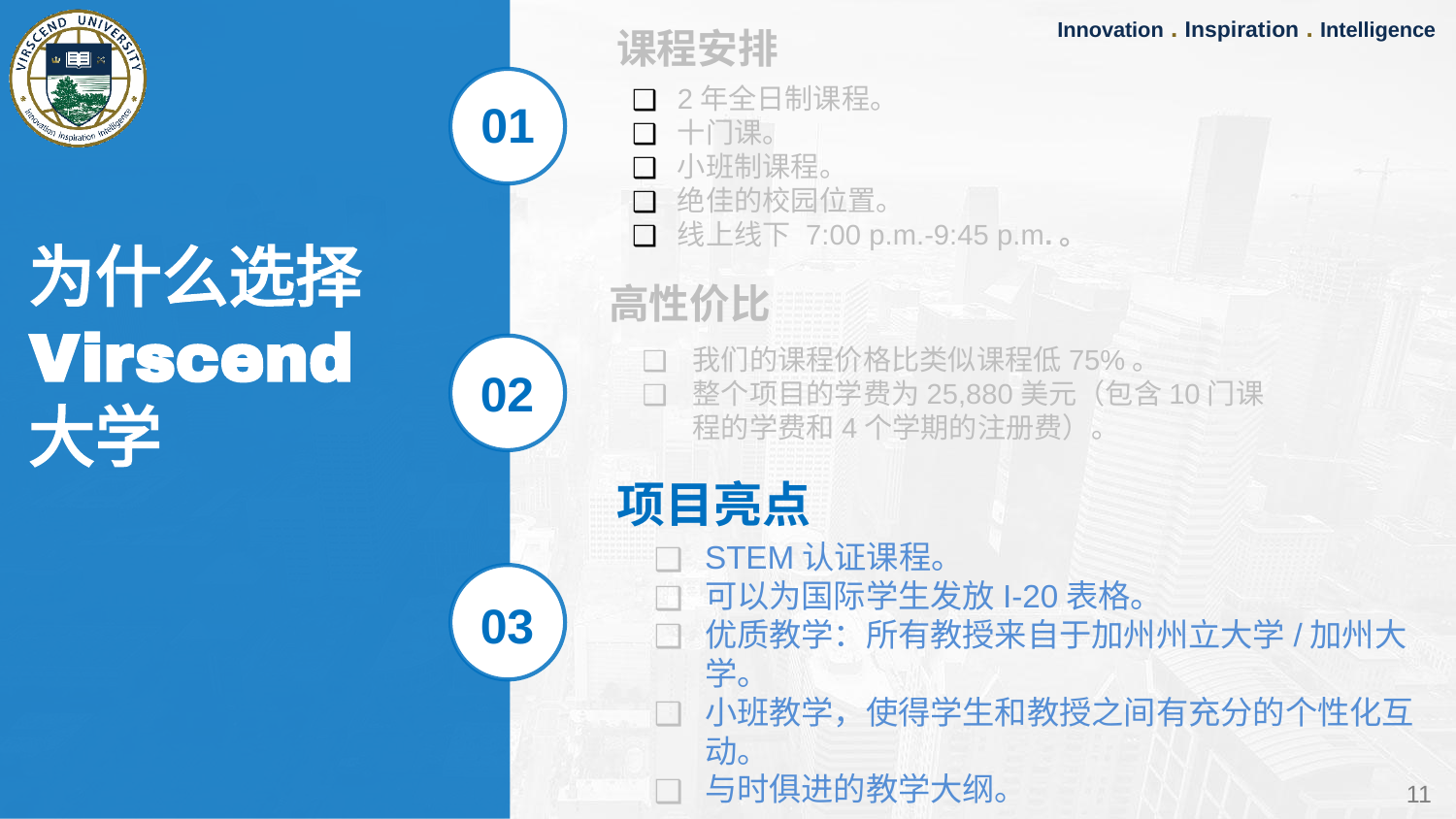

课程安排
2年全日制课程。
十门课。
小班制课程。
绝佳的校园位置。
线上线下 7:00 p.m.-9:45 p.m.。

01
高性价比
我们的课程价格比类似课程低75%。
整个项目的学费为25,880美元（包含10门课程的学费和4个学期的注册费）。
为什么选择Virscend
大学

02
项目亮点
STEM认证课程。
可以为国际学生发放I-20表格。
优质教学：所有教授来自于加州州立大学/加州大学。
小班教学，使得学生和教授之间有充分的个性化互动。
与时俱进的教学大纲。

03
11